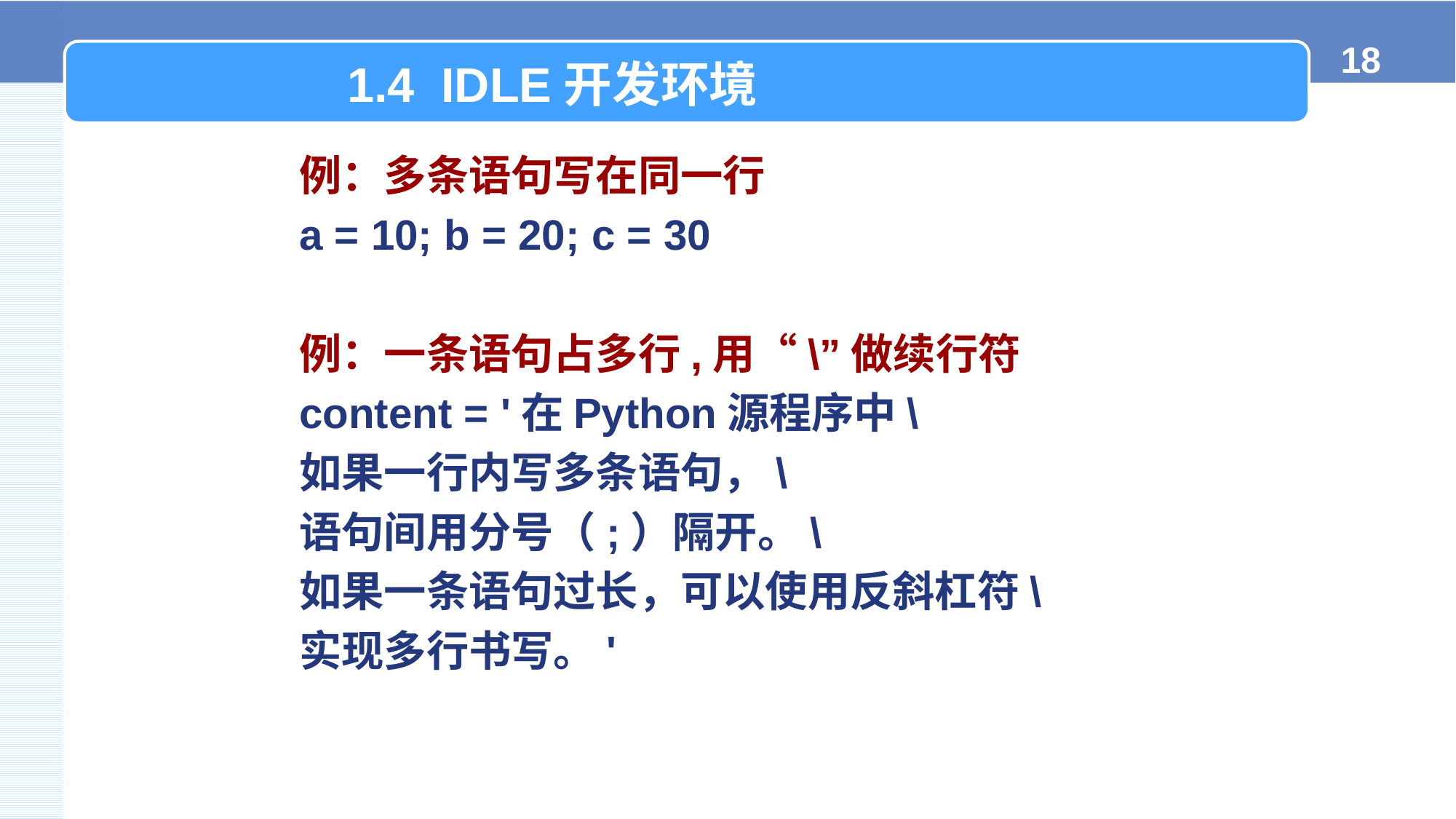

1.4  IDLE开发环境
例：多条语句写在同一行
a = 10; b = 20; c = 30

例：一条语句占多行,用“\”做续行符
content = '在Python源程序中\
如果一行内写多条语句，\
语句间用分号（;）隔开。\
如果一条语句过长，可以使用反斜杠符\
实现多行书写。'